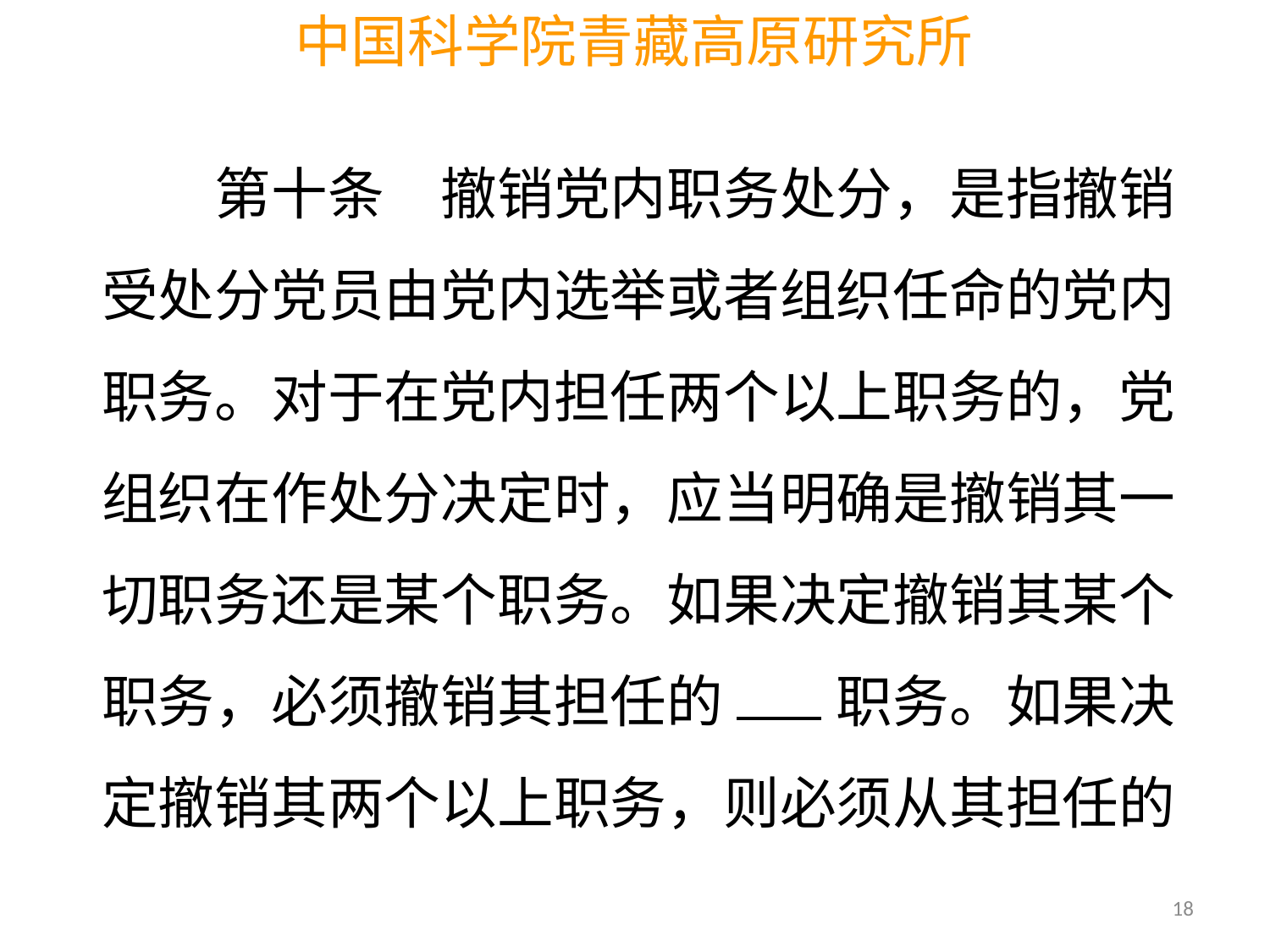

第十条　撤销党内职务处分，是指撤销受处分党员由党内选举或者组织任命的党内职务。对于在党内担任两个以上职务的，党组织在作处分决定时，应当明确是撤销其一切职务还是某个职务。如果决定撤销其某个职务，必须撤销其担任的最高职务。如果决定撤销其两个以上职务，则必须从其担任的

18